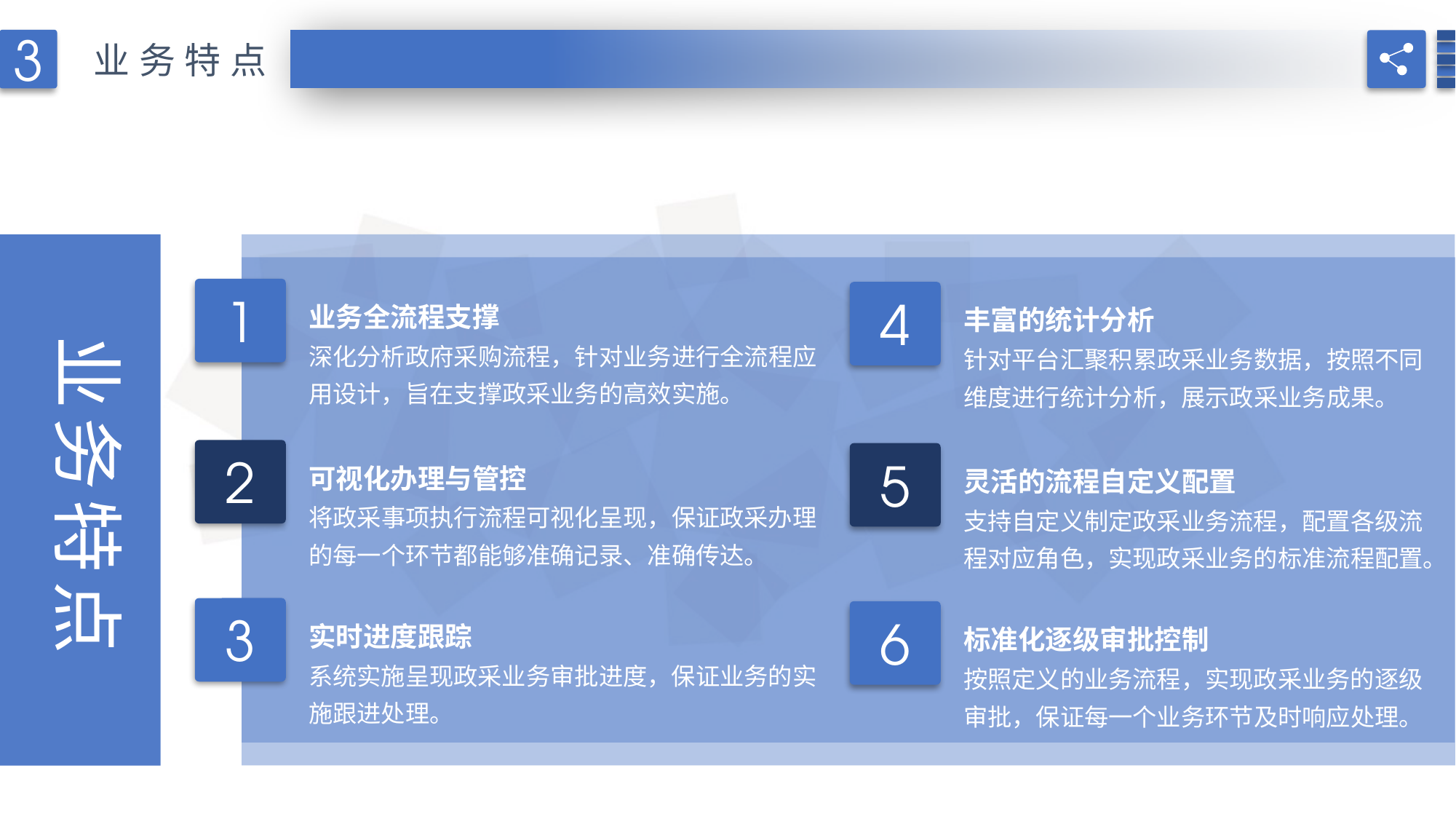

3

业务特点

1
4
业务全流程支撑
深化分析政府采购流程，针对业务进行全流程应用设计，旨在支撑政采业务的高效实施。
丰富的统计分析
针对平台汇聚积累政采业务数据，按照不同维度进行统计分析，展示政采业务成果。
业务特点
2
5
可视化办理与管控
将政采事项执行流程可视化呈现，保证政采办理的每一个环节都能够准确记录、准确传达。
灵活的流程自定义配置
支持自定义制定政采业务流程，配置各级流程对应角色，实现政采业务的标准流程配置。
3
6
实时进度跟踪
系统实施呈现政采业务审批进度，保证业务的实施跟进处理。
标准化逐级审批控制
按照定义的业务流程，实现政采业务的逐级审批，保证每一个业务环节及时响应处理。